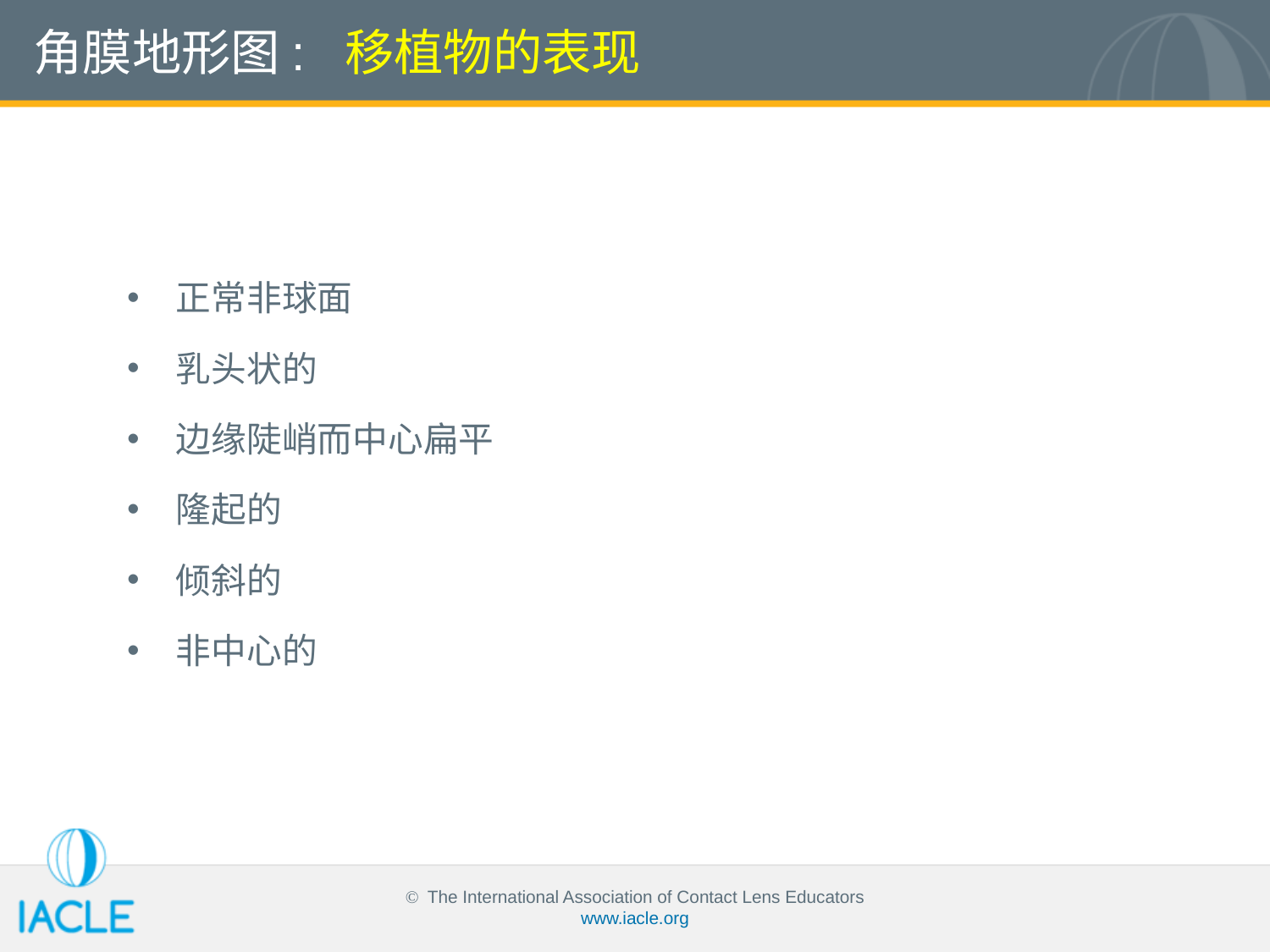

角膜地形图:  移植物的表现
正常非球面
乳头状的
边缘陡峭而中心扁平
隆起的
倾斜的
非中心的